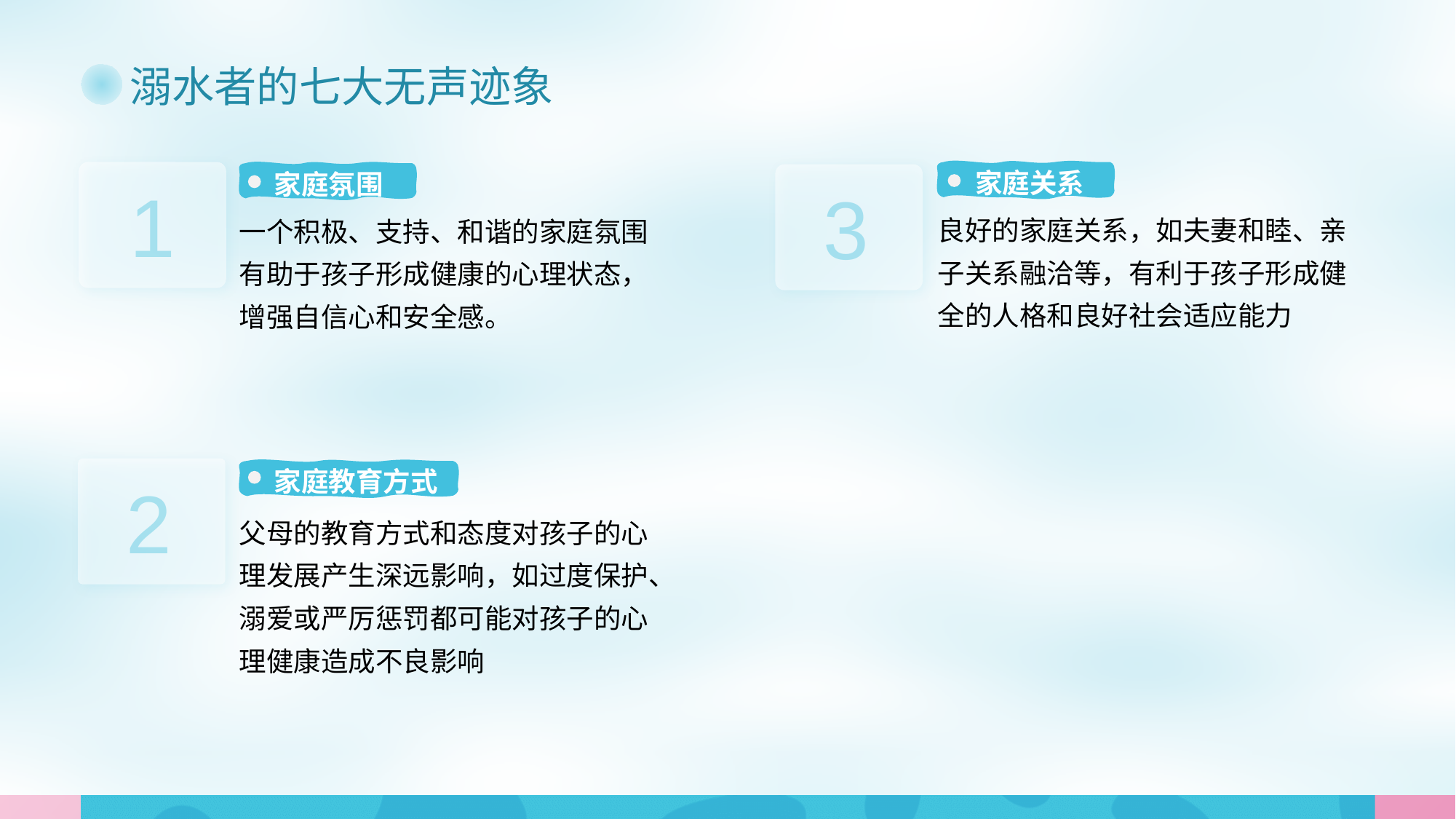

溺水者的七大无声迹象
家庭关系
家庭氛围

1
3
良好的家庭关系，如夫妻和睦、亲子关系融洽等，有利于孩子形成健全的人格和良好社会适应能力
一个积极、支持、和谐的家庭氛围有助于孩子形成健康的心理状态，增强自信心和安全感。
家庭教育方式

2
父母的教育方式和态度对孩子的心理发展产生深远影响，如过度保护、溺爱或严厉惩罚都可能对孩子的心理健康造成不良影响